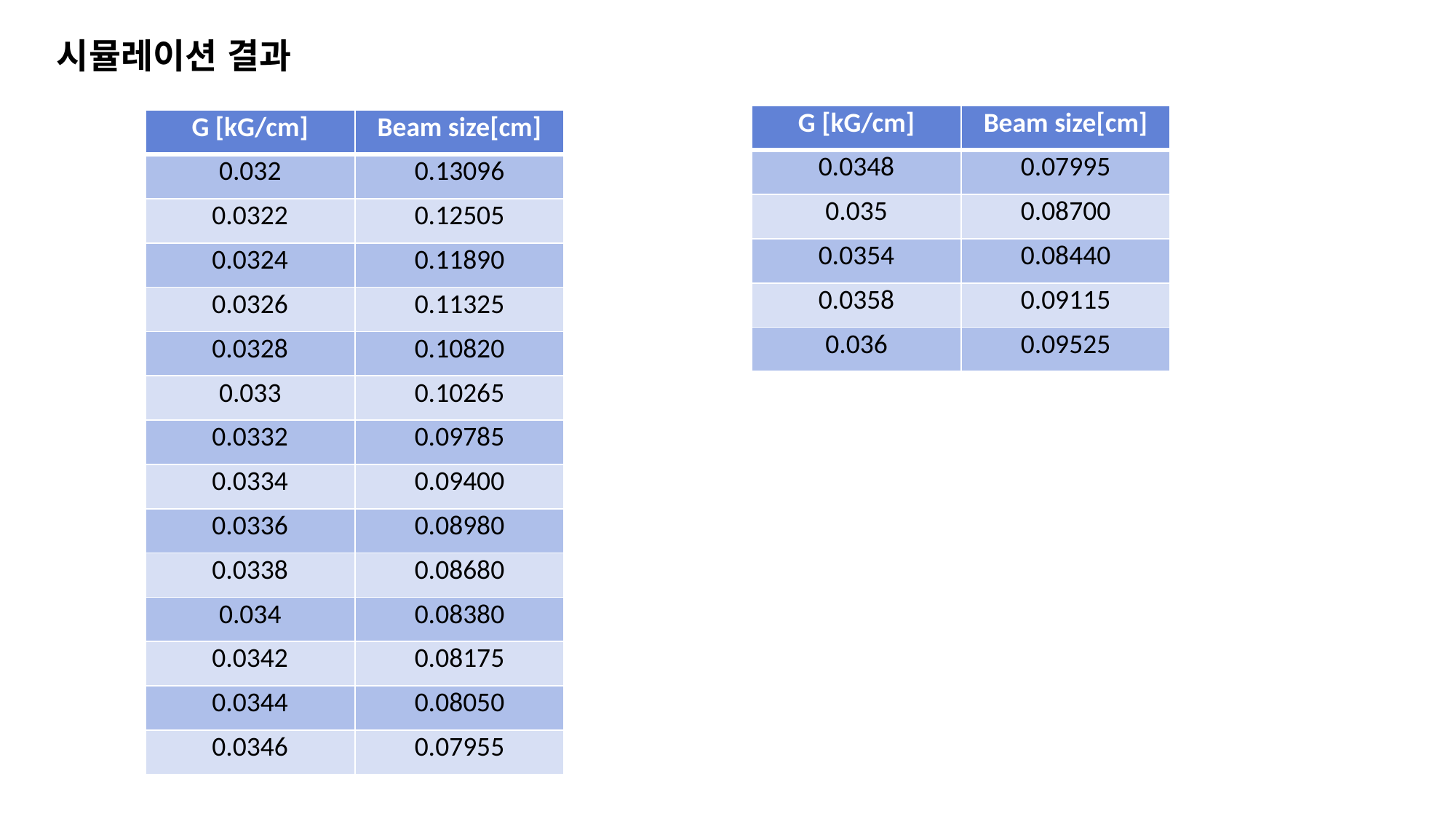

시뮬레이션 결과

| G [kG/cm] | Beam size[cm] |
| --- | --- |
| 0.0348 | 0.07995 |
| 0.035 | 0.08700 |
| 0.0354 | 0.08440 |
| 0.0358 | 0.09115 |
| 0.036 | 0.09525 |
| G [kG/cm] | Beam size[cm] |
| --- | --- |
| 0.032 | 0.13096 |
| 0.0322 | 0.12505 |
| 0.0324 | 0.11890 |
| 0.0326 | 0.11325 |
| 0.0328 | 0.10820 |
| 0.033 | 0.10265 |
| 0.0332 | 0.09785 |
| 0.0334 | 0.09400 |
| 0.0336 | 0.08980 |
| 0.0338 | 0.08680 |
| 0.034 | 0.08380 |
| 0.0342 | 0.08175 |
| 0.0344 | 0.08050 |
| 0.0346 | 0.07955 |